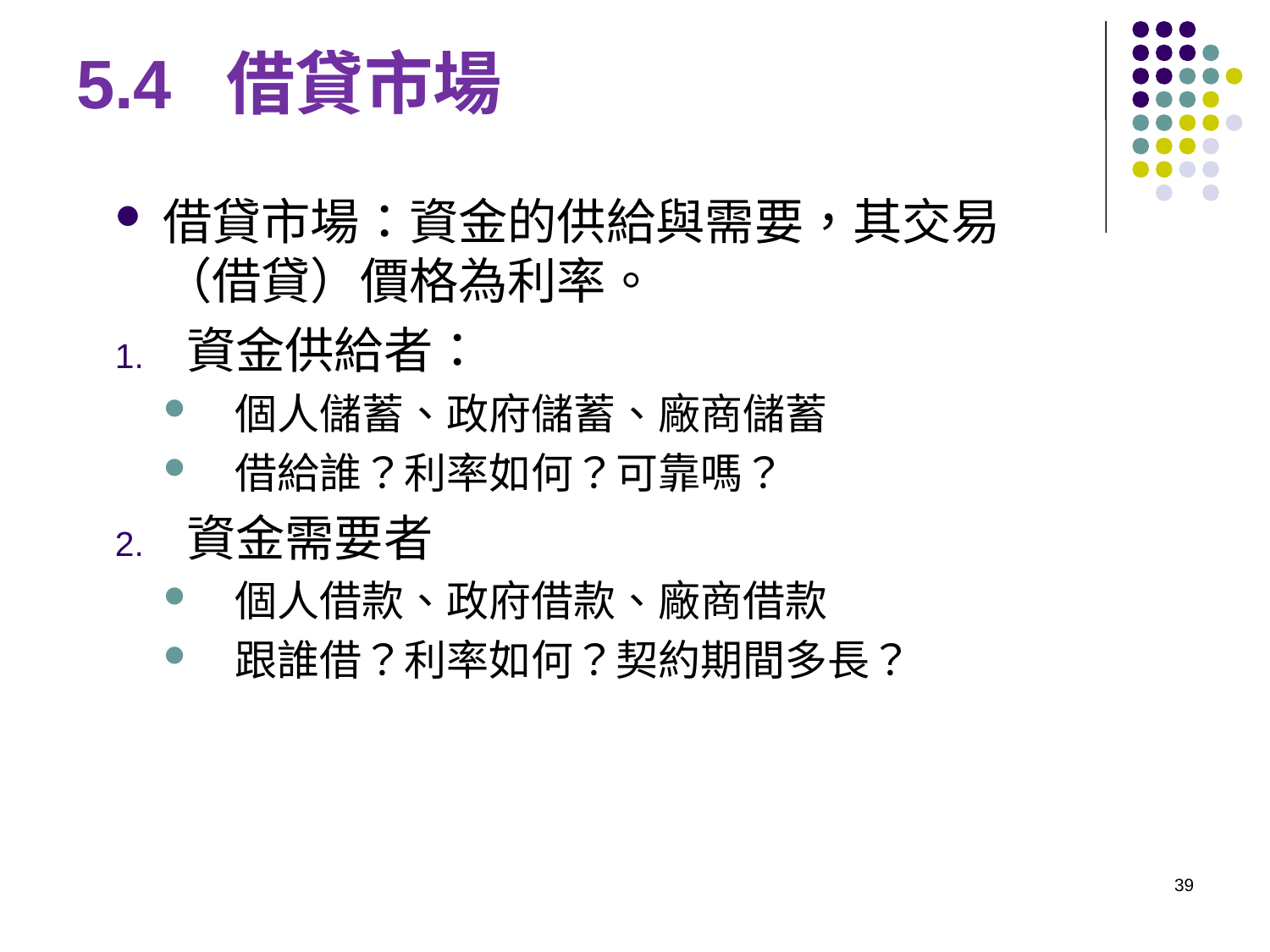

# 5.4  借貸市場
借貸市場：資金的供給與需要，其交易（借貸）價格為利率。
資金供給者：
個人儲蓄、政府儲蓄、廠商儲蓄
借給誰？利率如何？可靠嗎？
資金需要者
個人借款、政府借款、廠商借款
跟誰借？利率如何？契約期間多長？
39